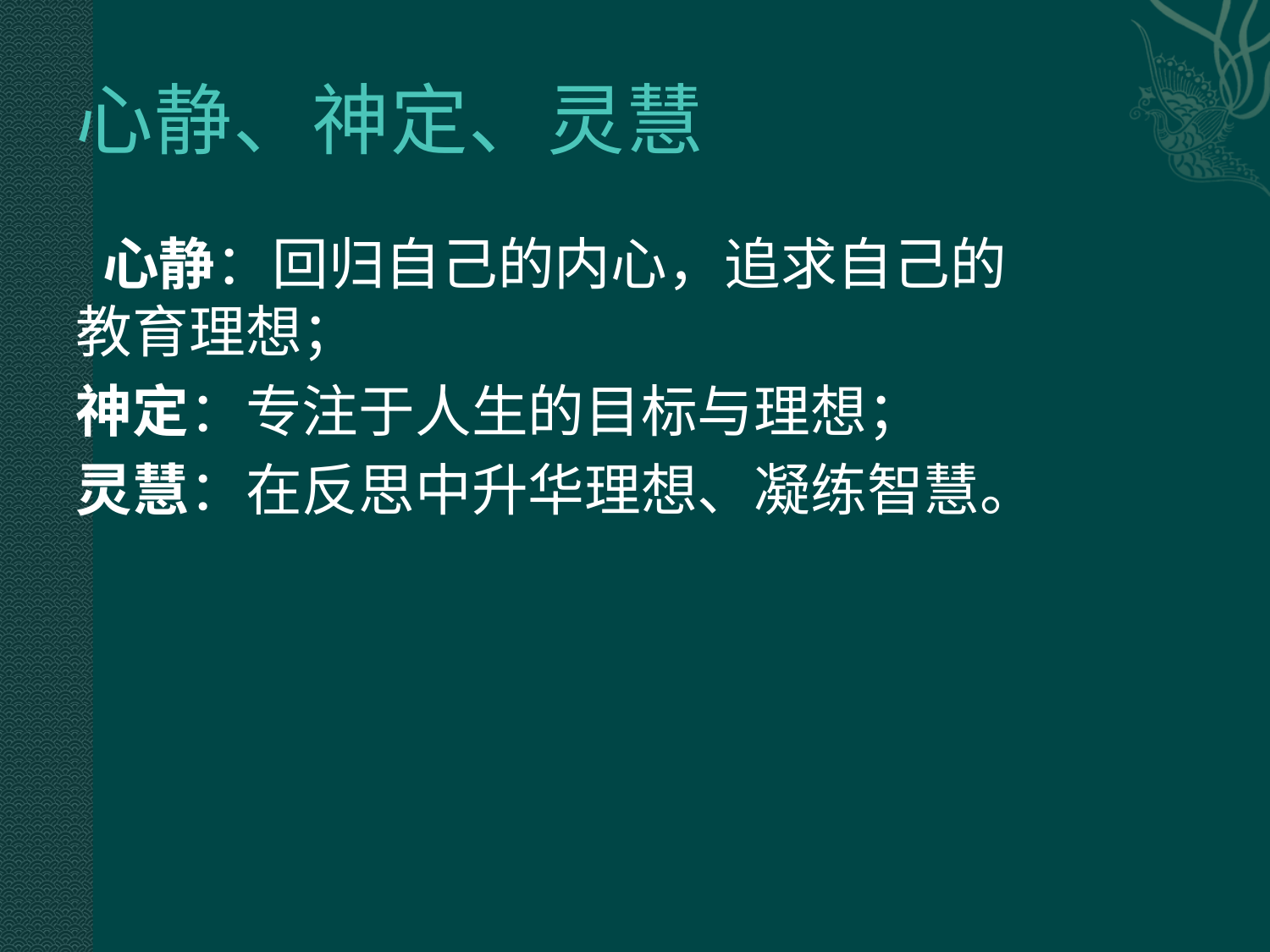

# 心静、神定、灵慧
 心静：回归自己的内心，追求自己的            教育理想；
神定：专注于人生的目标与理想；
灵慧：在反思中升华理想、凝练智慧。